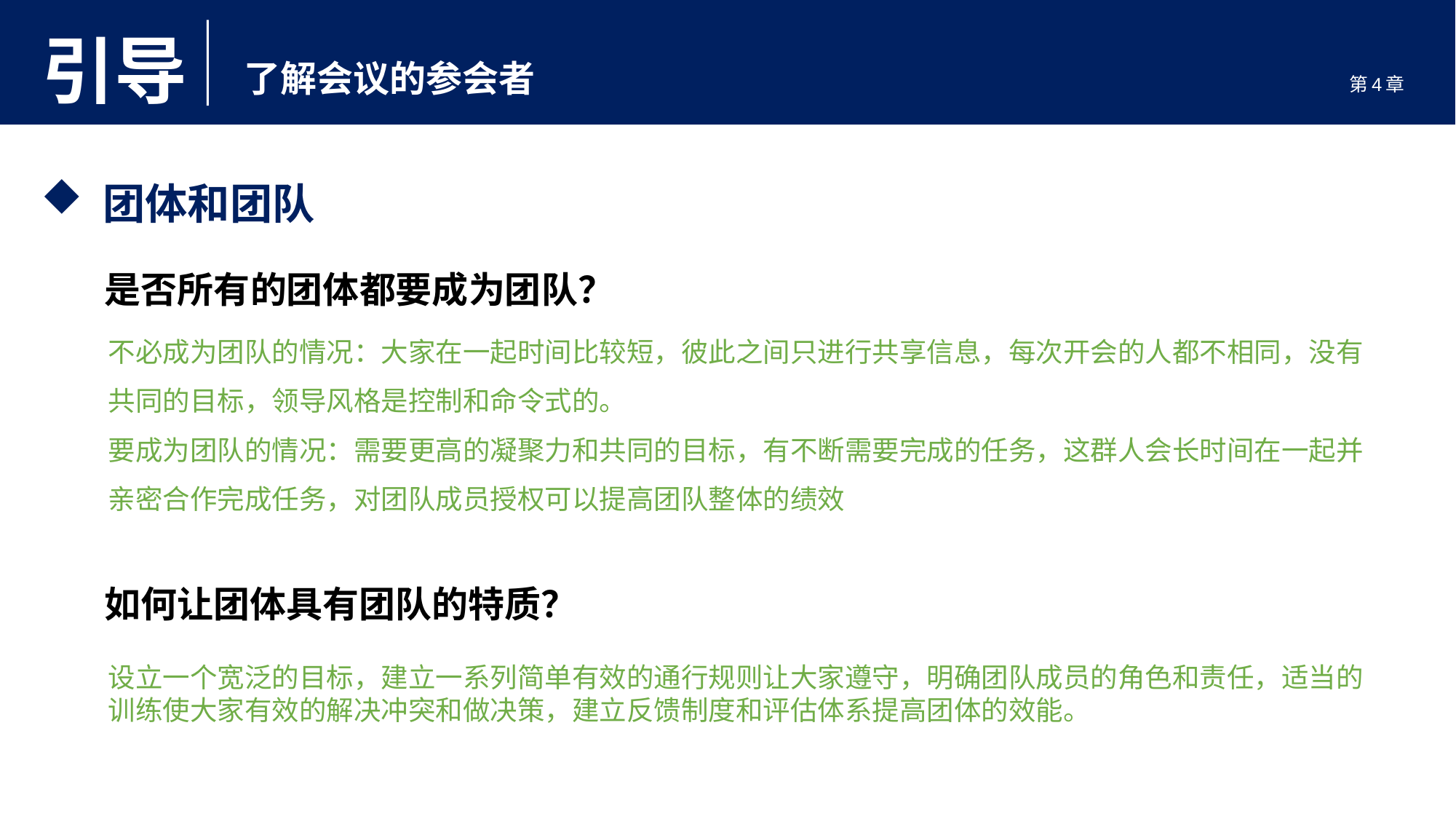

引导

了解会议的参会者
第4章
 团体和团队
是否所有的团体都要成为团队？
不必成为团队的情况：大家在一起时间比较短，彼此之间只进行共享信息，每次开会的人都不相同，没有
共同的目标，领导风格是控制和命令式的。
要成为团队的情况：需要更高的凝聚力和共同的目标，有不断需要完成的任务，这群人会长时间在一起并
亲密合作完成任务，对团队成员授权可以提高团队整体的绩效
如何让团体具有团队的特质？
设立一个宽泛的目标，建立一系列简单有效的通行规则让大家遵守，明确团队成员的角色和责任，适当的
训练使大家有效的解决冲突和做决策，建立反馈制度和评估体系提高团体的效能。